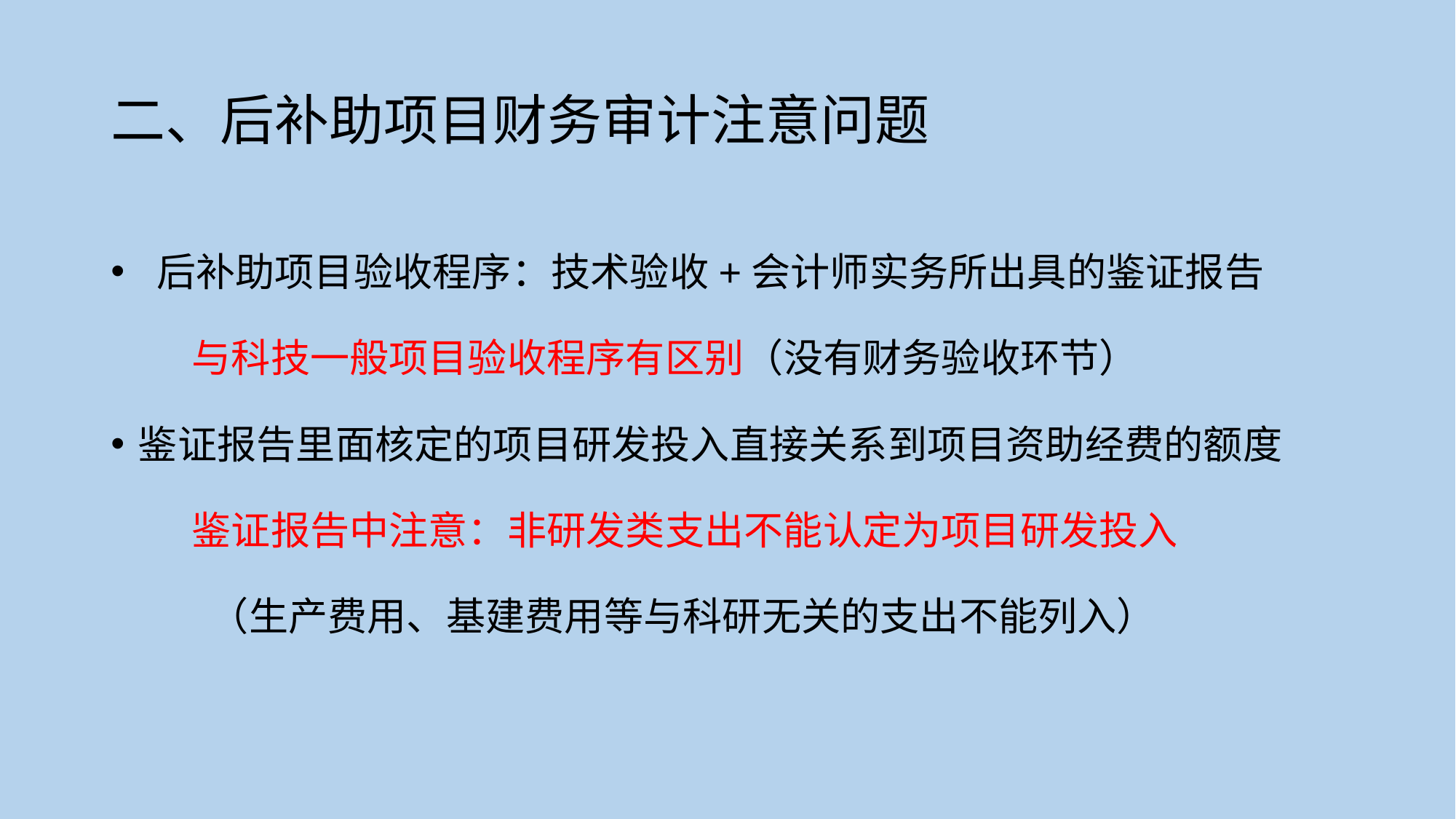

# 二、后补助项目财务审计注意问题
 后补助项目验收程序：技术验收+会计师实务所出具的鉴证报告
        与科技一般项目验收程序有区别（没有财务验收环节）
鉴证报告里面核定的项目研发投入直接关系到项目资助经费的额度
        鉴证报告中注意：非研发类支出不能认定为项目研发投入
          （生产费用、基建费用等与科研无关的支出不能列入）